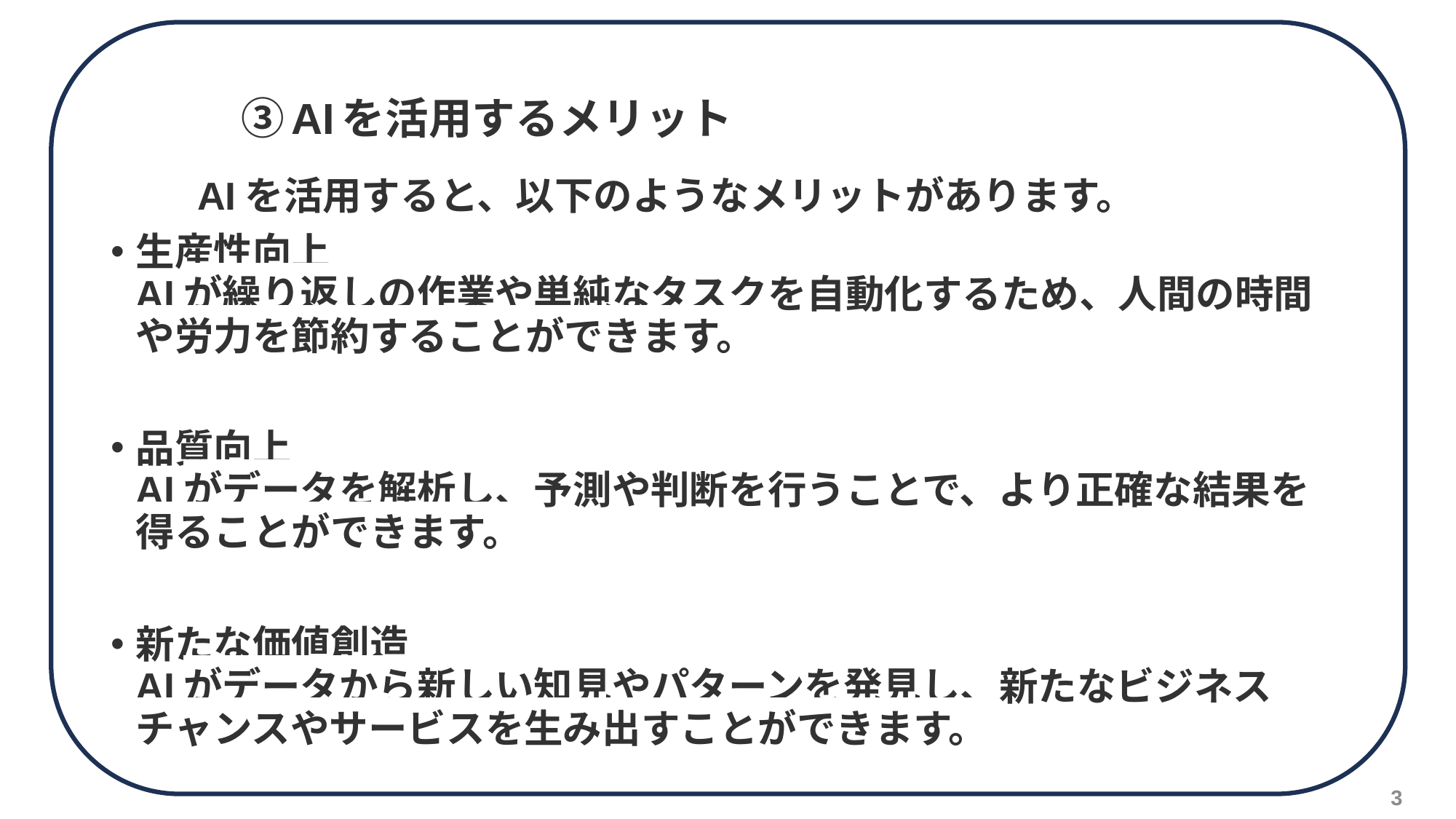

# ③AIを活用するメリット
　　AIを活用すると、以下のようなメリットがあります。
生産性向上
AIが繰り返しの作業や単純なタスクを自動化するため、人間の時間や労力を節約することができます。

品質向上
AIがデータを解析し、予測や判断を行うことで、より正確な結果を得ることができます。

新たな価値創造
AIがデータから新しい知見やパターンを発見し、新たなビジネスチャンスやサービスを生み出すことができます。

3